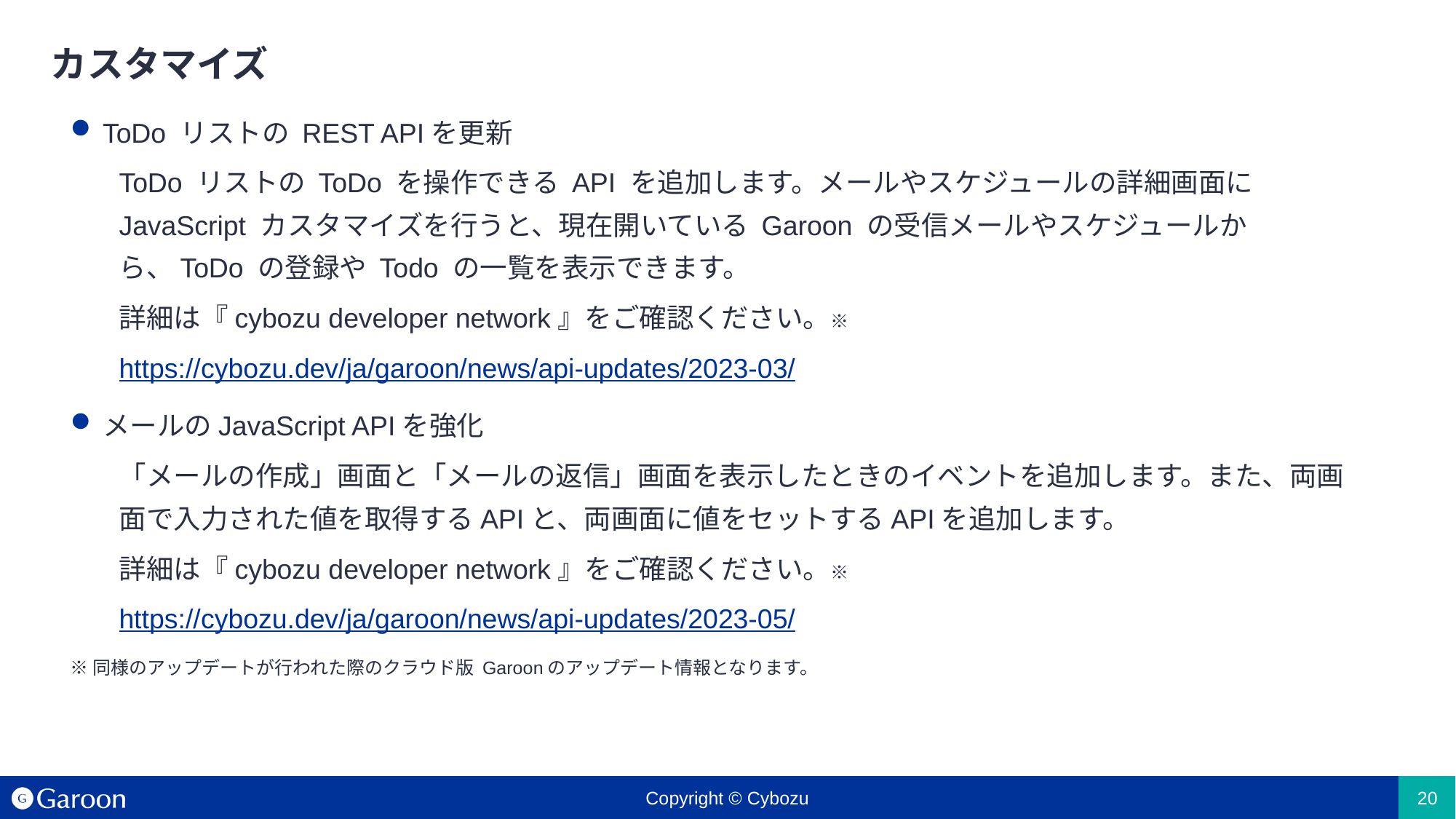

# カスタマイズ
ToDo リストの REST APIを更新
ToDo リストの ToDo を操作できる API を追加します。メールやスケジュールの詳細画面に JavaScript カスタマイズを行うと、現在開いている Garoon の受信メールやスケジュールから、ToDo の登録や Todo の一覧を表示できます。
詳細は『cybozu developer network』をご確認ください。※
https://cybozu.dev/ja/garoon/news/api-updates/2023-03/
メールのJavaScript APIを強化
「メールの作成」画面と「メールの返信」画面を表示したときのイベントを追加します。また、両画面で入力された値を取得するAPIと、両画面に値をセットするAPIを追加します。
詳細は『cybozu developer network』をご確認ください。※
https://cybozu.dev/ja/garoon/news/api-updates/2023-05/
※同様のアップデートが行われた際のクラウド版 Garoonのアップデート情報となります。